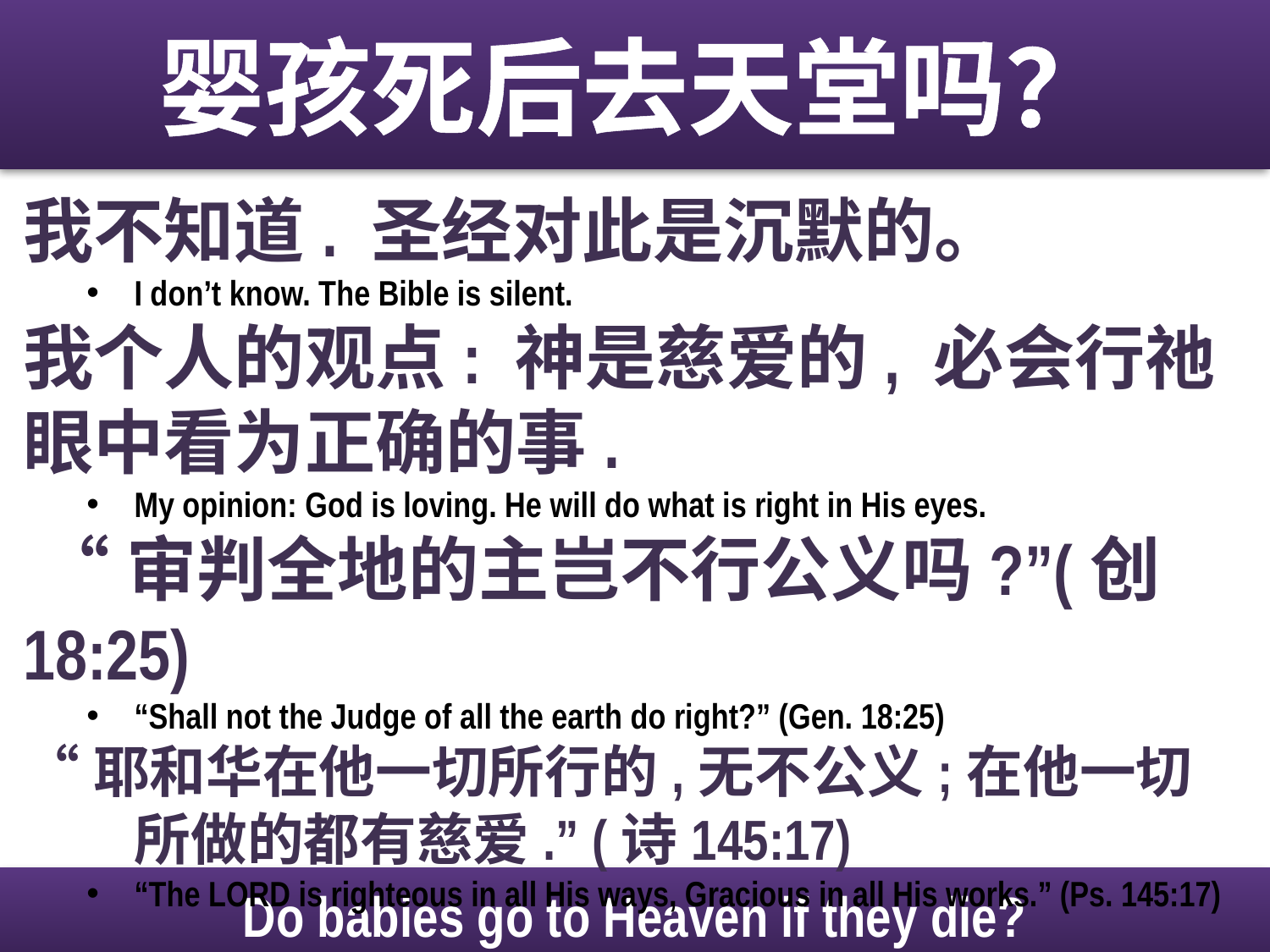

婴孩死后去天堂吗？
我不知道. 圣经对此是沉默的。
I don’t know. The Bible is silent.
我个人的观点: 神是慈爱的, 必会行祂眼中看为正确的事.
My opinion: God is loving. He will do what is right in His eyes.
 “审判全地的主岂不行公义吗?”(创18:25)
“Shall not the Judge of all the earth do right?” (Gen. 18:25)
“耶和华在他一切所行的,无不公义;在他一切所做的都有慈爱.” (诗145:17)
“The LORD is righteous in all His ways, Gracious in all His works.” (Ps. 145:17)
Do babies go to Heaven if they die?